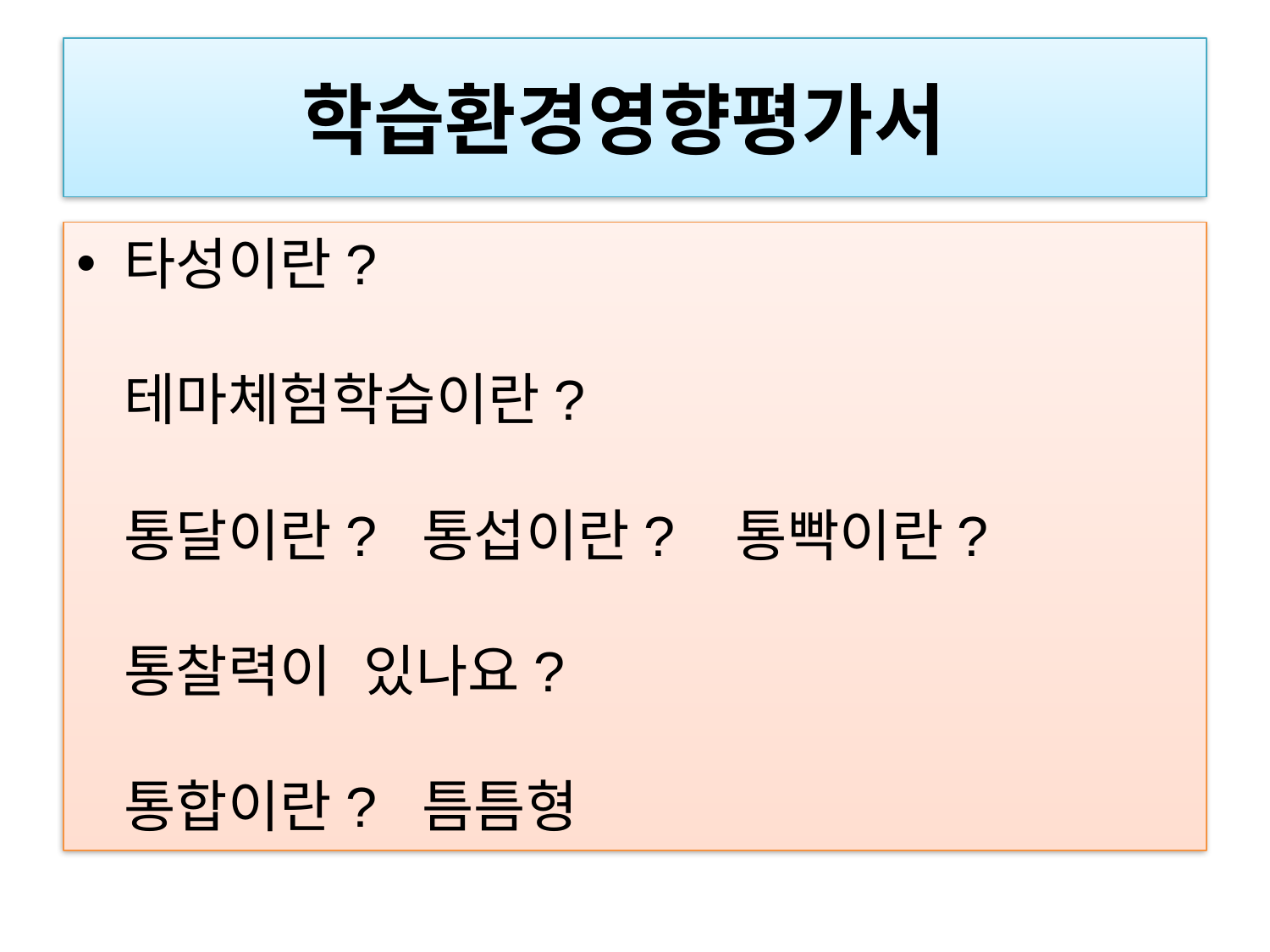

# 학습환경영향평가서
타성이란?
테마체험학습이란?
통달이란?  통섭이란?   통빡이란?
통찰력이  있나요?
통합이란?  틈틈형